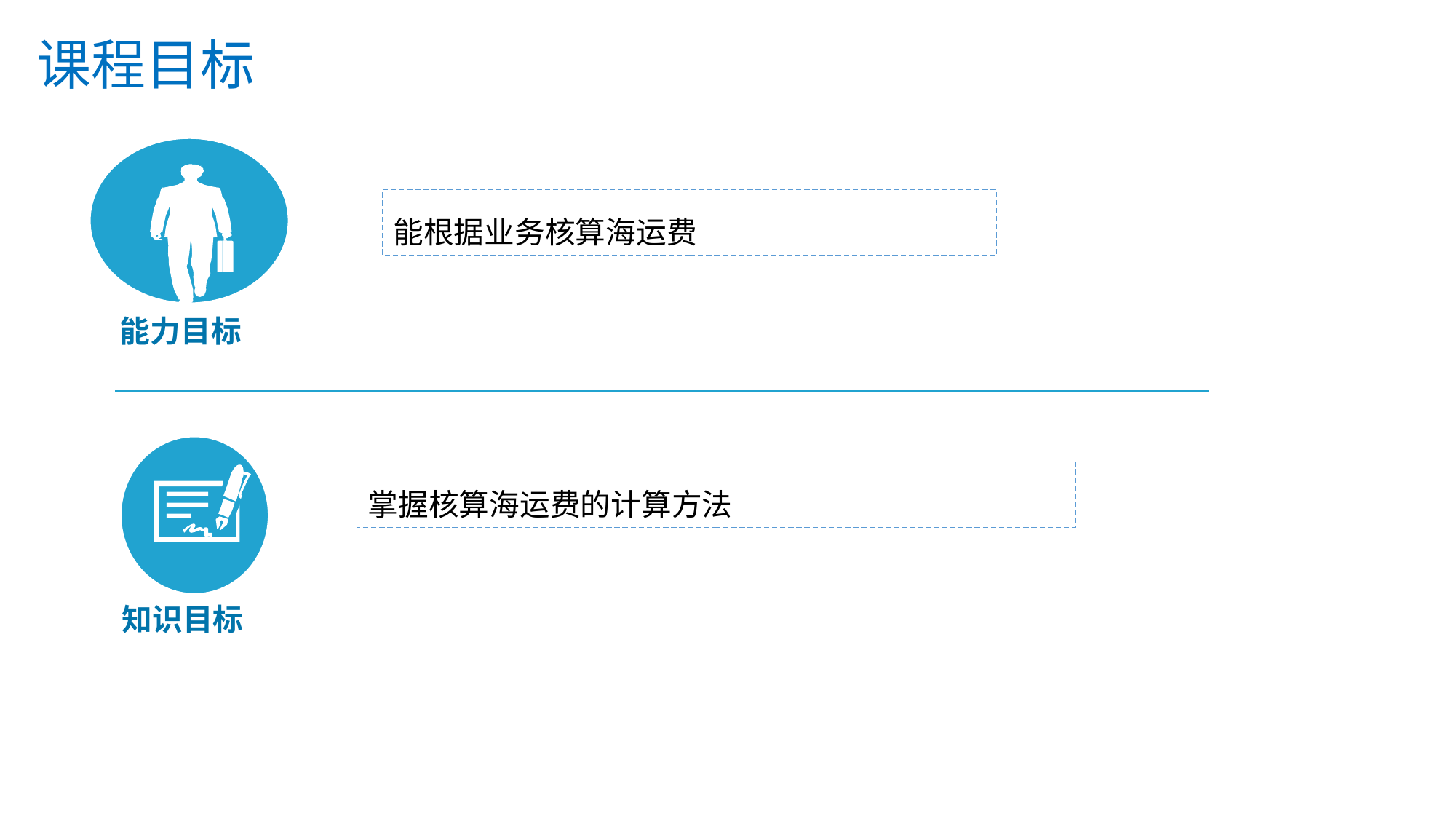

课程目标

能根据业务核算海运费
能力目标

掌握核算海运费的计算方法
知识目标